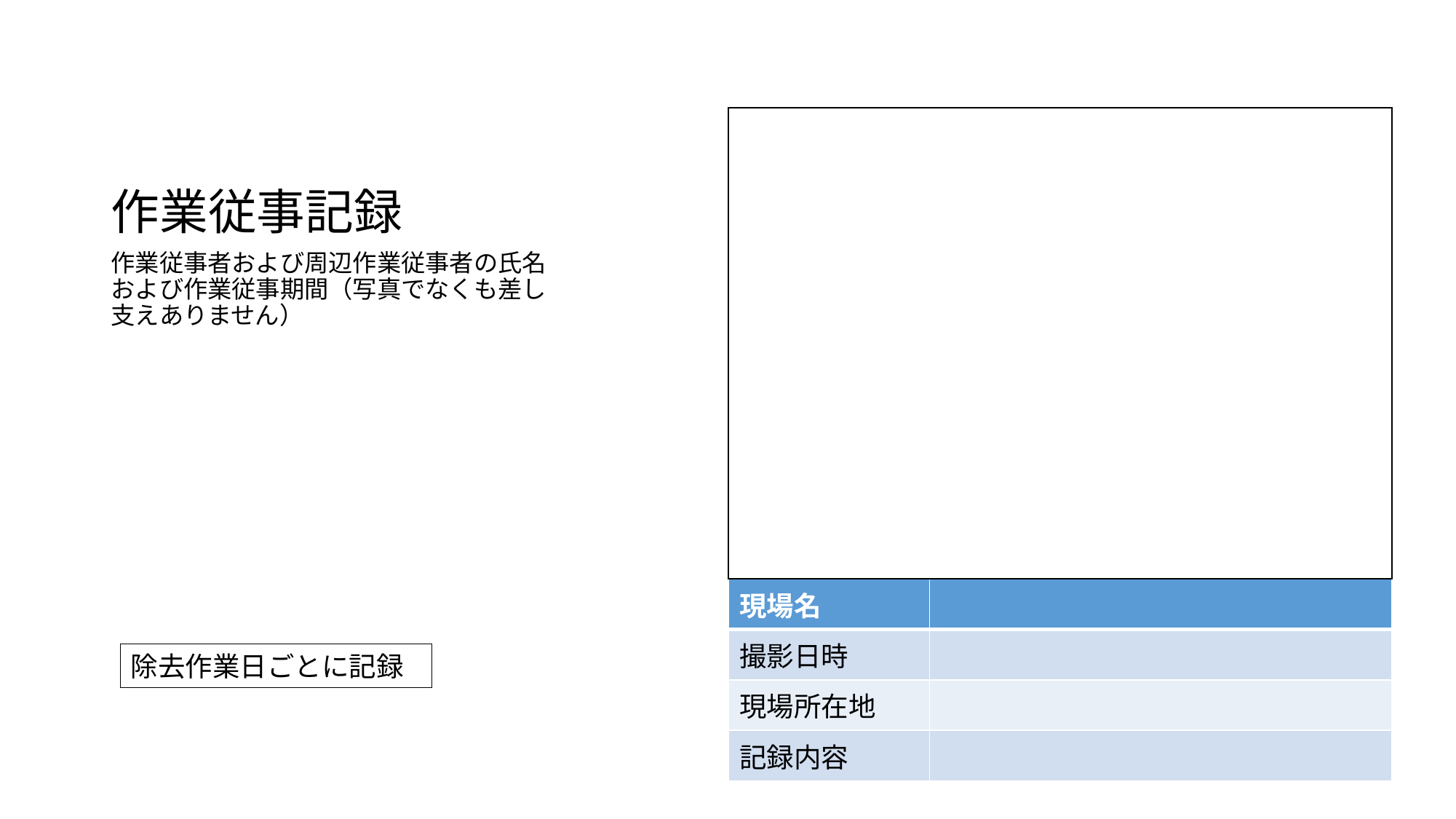

# 作業従事記録

作業従事者および周辺作業従事者の氏名および作業従事期間（写真でなくも差し支えありません）
| 現場名 |  |
| --- | --- |
| 撮影日時 |  |
| 現場所在地 |  |
| 記録内容 |  |
除去作業日ごとに記録